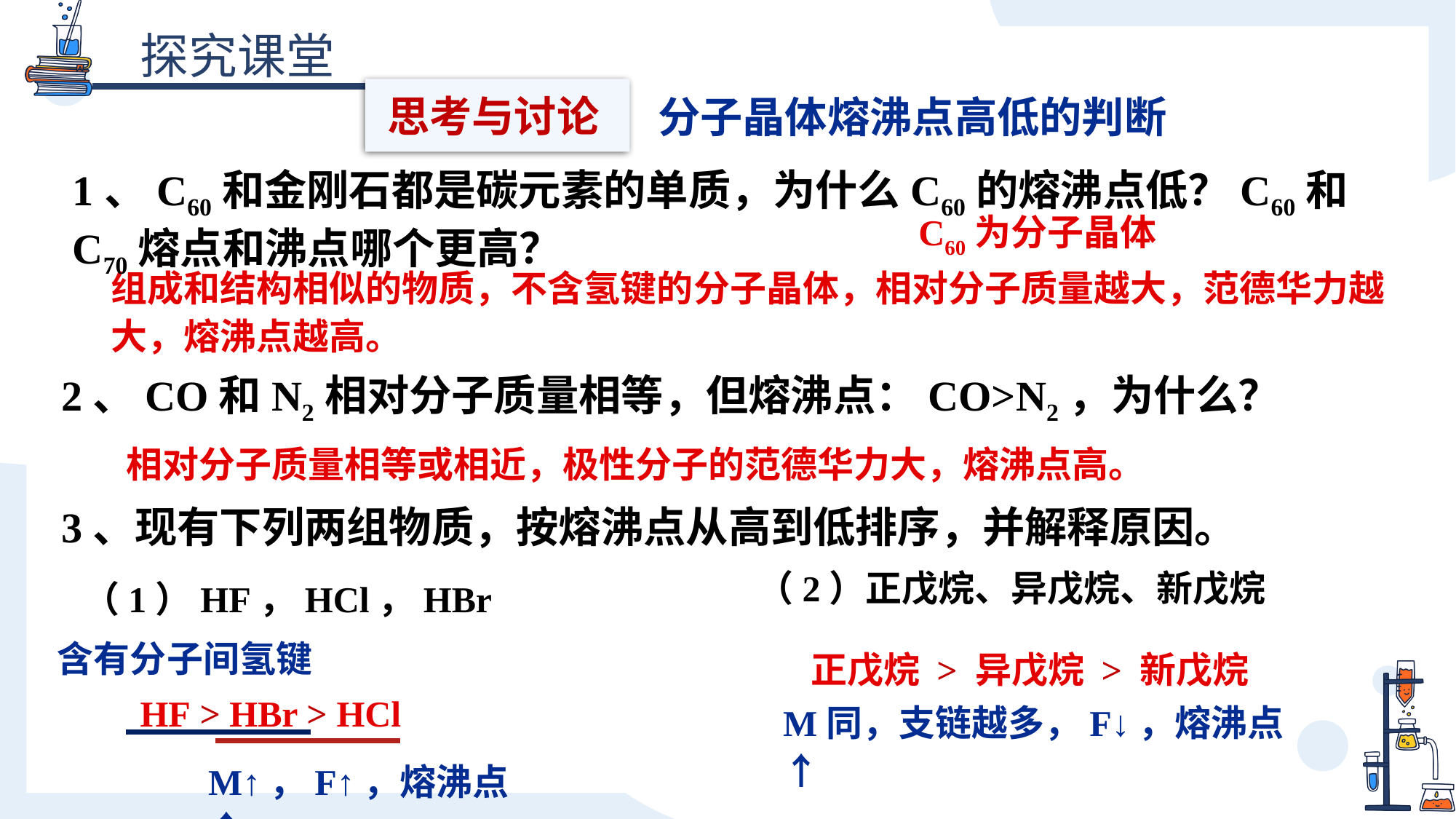

思考与讨论
分子晶体熔沸点高低的判断
1、C60和金刚石都是碳元素的单质，为什么C60的熔沸点低？C60和C70熔点和沸点哪个更高？
C60为分子晶体
组成和结构相似的物质，不含氢键的分子晶体，相对分子质量越大，范德华力越大，熔沸点越高。
2、CO和N2相对分子质量相等，但熔沸点：CO>N2，为什么？
相对分子质量相等或相近，极性分子的范德华力大，熔沸点高。
3、现有下列两组物质，按熔沸点从高到低排序，并解释原因。
（2）正戊烷、异戊烷、新戊烷
（1）HF，HCl，HBr
含有分子间氢键
正戊烷 > 异戊烷 > 新戊烷
HF > HBr > HCl
M同，支链越多，F↓，熔沸点↑
M↑，F↑，熔沸点↑